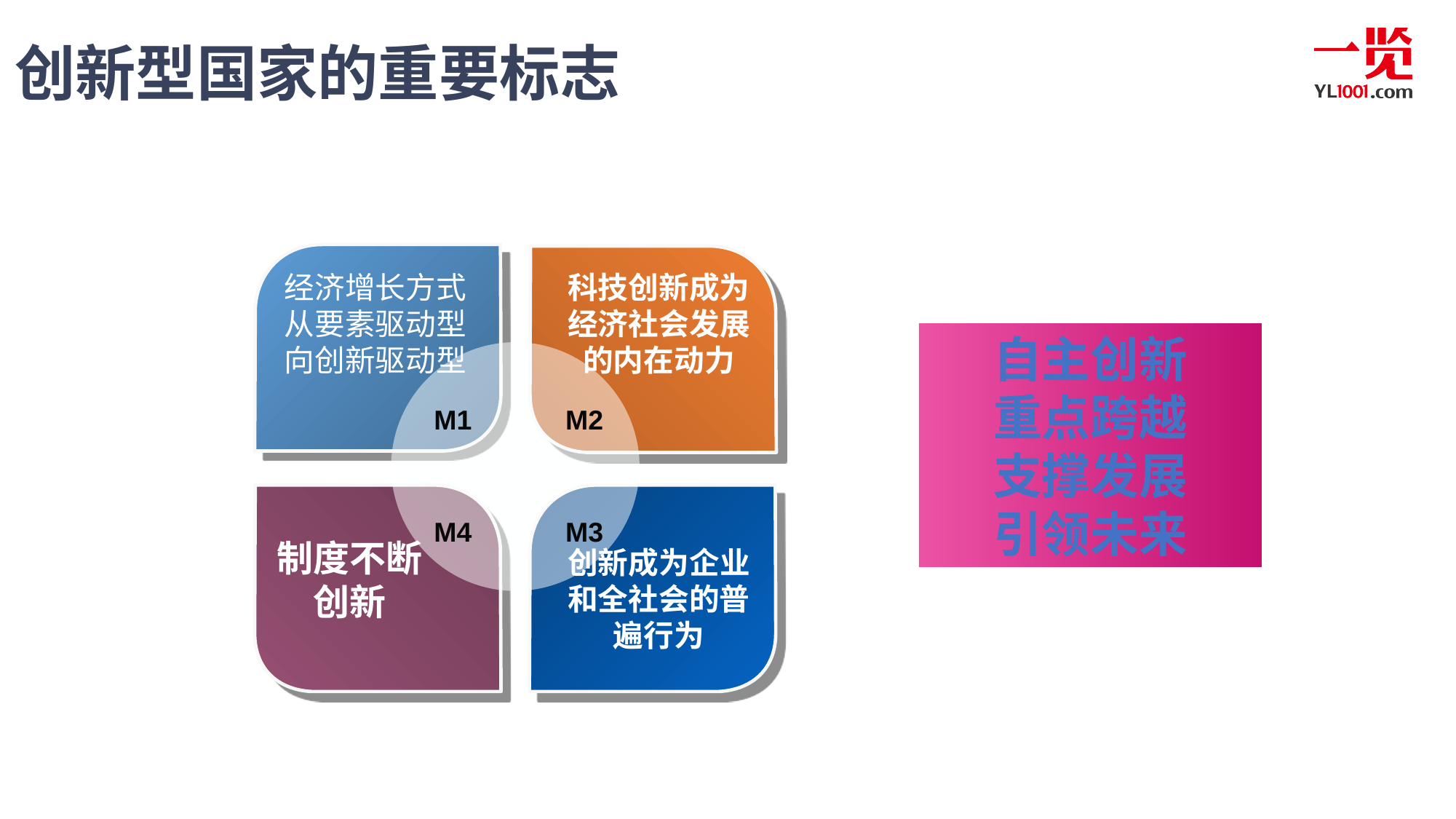

# 创新型国家的重要标志

经济增长方式从要素驱动型向创新驱动型
科技创新成为经济社会发展的内在动力
自主创新
重点跨越
支撑发展
引领未来

M1
M2

M4
M3
制度不断创新
创新成为企业和全社会的普遍行为